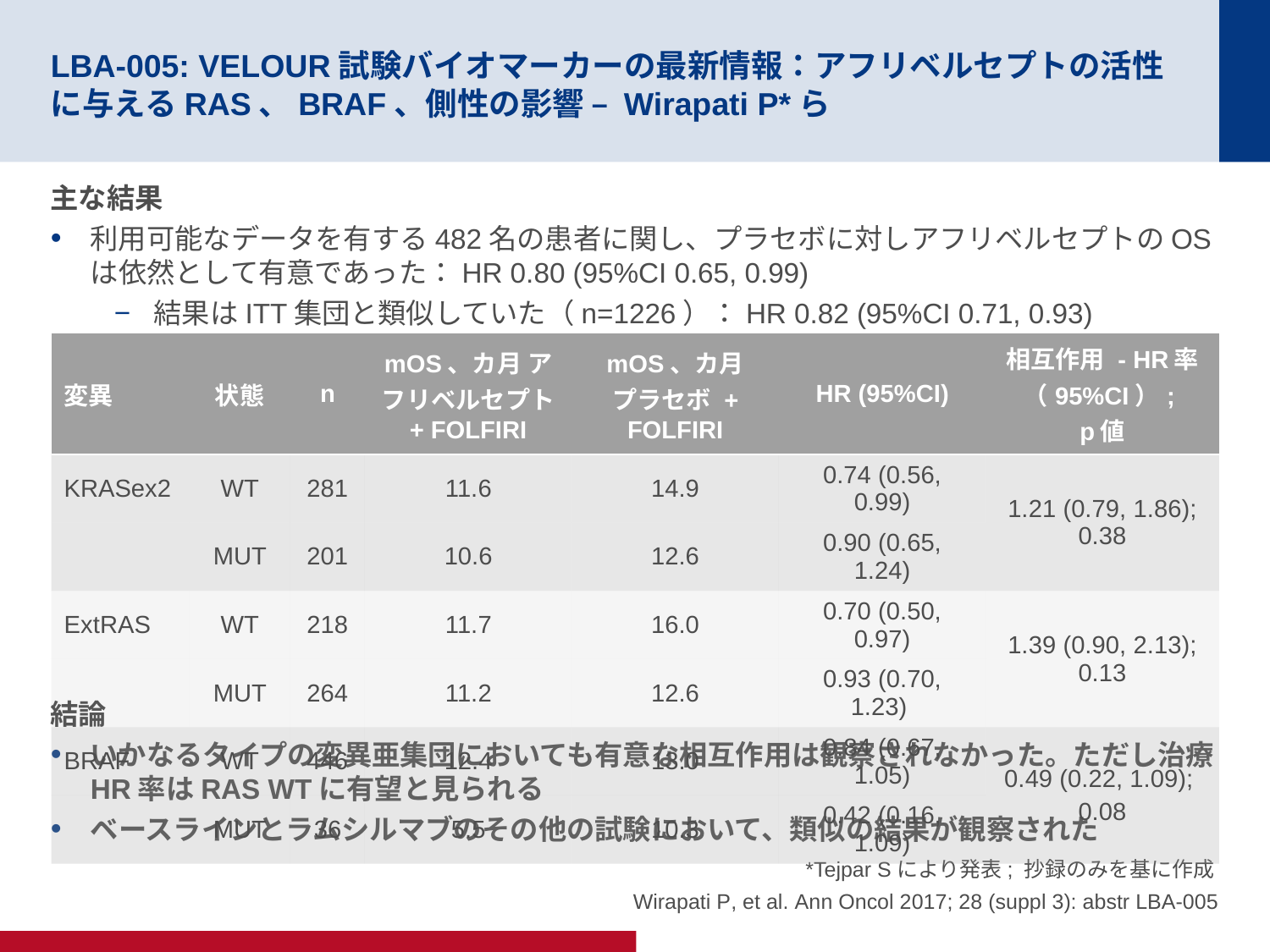

# LBA-005: VELOUR試験バイオマーカーの最新情報：アフリベルセプトの活性に与えるRAS、BRAF、側性の影響 – Wirapati P*ら
主な結果
利用可能なデータを有する482名の患者に関し、プラセボに対しアフリベルセプトのOSは依然として有意であった：HR 0.80 (95%CI 0.65, 0.99)
結果はITT集団と類似していた（n=1226）：HR 0.82 (95%CI 0.71, 0.93)
結論
いかなるタイプの変異亜集団においても有意な相互作用は観察されなかった。ただし治療HR率はRAS WTに有望と見られる
ベースラインとラムシルマブのその他の試験において、類似の結果が観察された
| 変異 | 状態 | n | mOS、カ月 アフリベルセプト + FOLFIRI | mOS、カ月 プラセボ + FOLFIRI | HR (95%CI) | 相互作用 - HR率（95%CI）; p値 |
| --- | --- | --- | --- | --- | --- | --- |
| KRASex2 | WT | 281 | 11.6 | 14.9 | 0.74 (0.56, 0.99) | 1.21 (0.79, 1.86); 0.38 |
|  | MUT | 201 | 10.6 | 12.6 | 0.90 (0.65, 1.24) |  |
| ExtRAS | WT | 218 | 11.7 | 16.0 | 0.70 (0.50, 0.97) | 1.39 (0.90, 2.13); 0.13 |
|  | MUT | 264 | 11.2 | 12.6 | 0.93 (0.70, 1.23) |  |
| BRAF | WT | 446 | 12.4 | 13.0 | 0.84 (0.67, 1.05) | 0.49 (0.22, 1.09); 0.08 |
|  | MUT | 36 | 5.5 | 10.3 | 0.42 (0.16, 1.09) |  |

*Tejpar Sにより発表; 抄録のみを基に作成
Wirapati P, et al. Ann Oncol 2017; 28 (suppl 3): abstr LBA-005